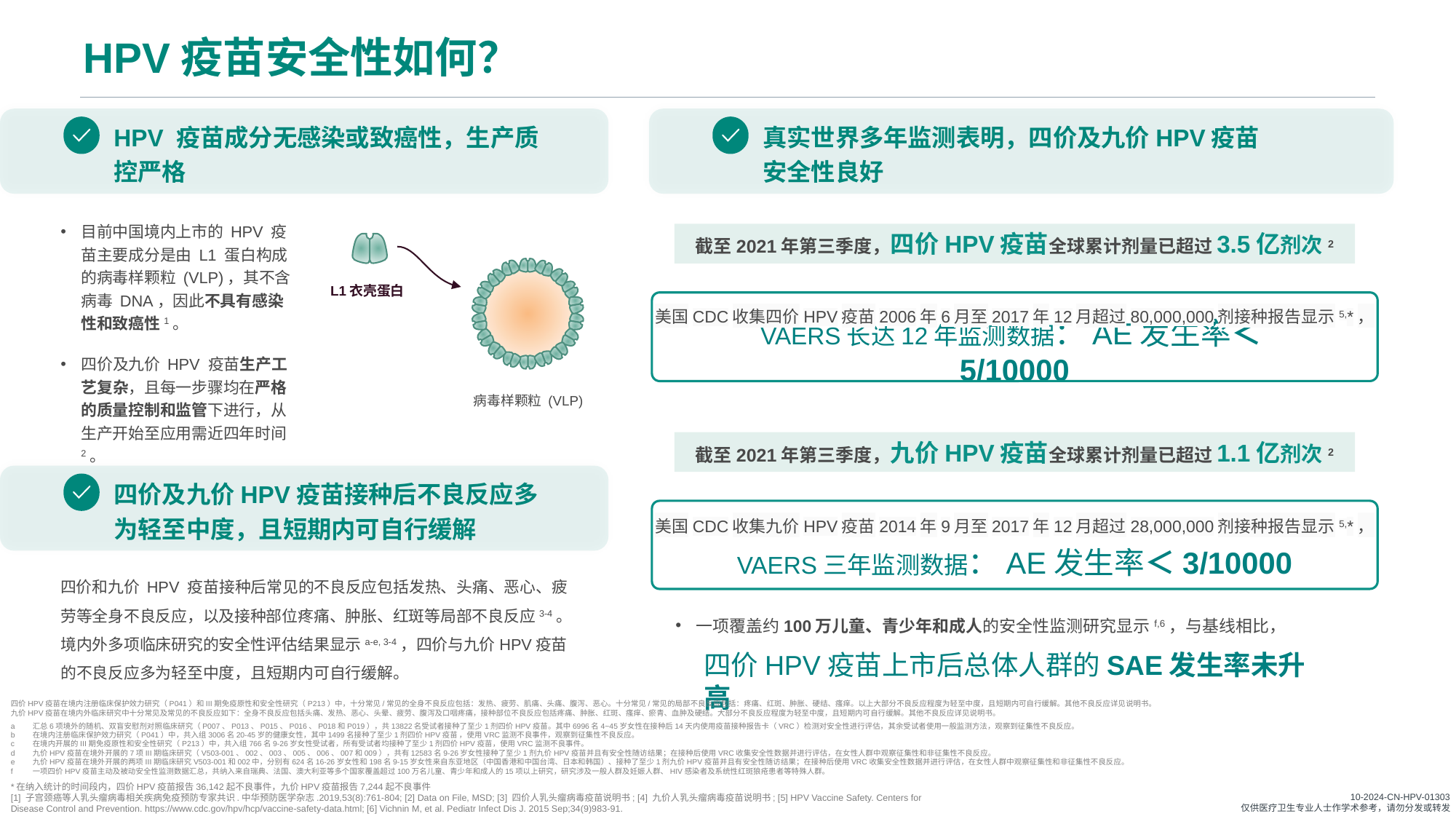

# HPV疫苗安全性如何？

HPV 疫苗成分无感染或致癌性，生产质控严格

真实世界多年监测表明，四价及九价HPV疫苗安全性良好

目前中国境内上市的 HPV 疫苗主要成分是由 L1 蛋白构成的病毒样颗粒 (VLP)，其不含病毒 DNA，因此不具有感染性和致癌性1。
四价及九价 HPV 疫苗生产工艺复杂，且每一步骤均在严格的质量控制和监管下进行，从生产开始至应用需近四年时间2。
截至2021年第三季度，四价HPV疫苗全球累计剂量已超过3.5亿剂次2

L1衣壳蛋白

病毒样颗粒 (VLP)

美国CDC收集四价HPV疫苗2006年6月至2017年12月超过80,000,000剂接种报告显示5,*，
VAERS长达12年监测数据：AE发生率＜5/10000
截至2021年第三季度，九价HPV疫苗全球累计剂量已超过1.1亿剂次2

四价及九价HPV疫苗接种后不良反应多为轻至中度，且短期内可自行缓解

美国CDC收集九价HPV疫苗2014年9月至2017年12月超过28,000,000剂接种报告显示5,*，
VAERS三年监测数据：AE发生率＜3/10000
四价和九价 HPV 疫苗接种后常见的不良反应包括发热、头痛、恶心、疲劳等全身不良反应，以及接种部位疼痛、肿胀、红斑等局部不良反应3-4。境内外多项临床研究的安全性评估结果显示a-e, 3-4，四价与九价HPV疫苗的不良反应多为轻至中度，且短期内可自行缓解。
一项覆盖约100万儿童、青少年和成人的安全性监测研究显示f,6，与基线相比，
四价HPV疫苗上市后总体人群的SAE发生率未升高
四价HPV疫苗在境内注册临床保护效力研究（P041）和III期免疫原性和安全性研究（P213）中，十分常见/常见的全身不良反应包括：发热、疲劳、肌痛、头痛、腹泻、恶心。十分常见/常见的局部不良反应包括：疼痛、红斑、肿胀、硬结、瘙痒。以上大部分不良反应程度为轻至中度，且短期内可自行缓解。其他不良反应详见说明书。
九价HPV疫苗在境内外临床研究中十分常见及常见的不良反应如下：全身不良反应包括头痛、发热、恶心、头晕、疲劳、腹泻及口咽疼痛，接种部位不良反应包括疼痛、肿胀、红斑、瘙痒、瘀青、血肿及硬结。大部分不良反应程度为轻至中度，且短期内可自行缓解。其他不良反应详见说明书。
a 	汇总6项境外的随机、双盲安慰剂对照临床研究（P007、P013、P015、P016、P018和P019），共13822名受试者接种了至少1剂四价HPV疫苗。其中6996名4~45岁女性在接种后14天内使用疫苗接种报告卡（VRC）检测对安全性进行评估，其余受试者使用一般监测方法，观察到征集性不良反应。
b 	在境内注册临床保护效力研究（P041）中，共入组3006名20-45岁的健康女性，其中1499名接种了至少1剂四价HPV疫苗 ，使用VRC监测不良事件，观察到征集性不良反应。
c 	在境内开展的III期免疫原性和安全性研究（P213）中，共入组766名9-26岁女性受试者，所有受试者均接种了至少1剂四价HPV疫苗，使用VRC监测不良事件。
d 	九价HPV疫苗在境外开展的7项III期临床研究（V503-001、002、003、005、006、007和009），共有12583名9-26岁女性接种了至少1剂九价HPV疫苗并且有安全性随访结果；在接种后使用VRC收集安全性数据并进行评估，在女性人群中观察征集性和非征集性不良反应。
e 	九价HPV疫苗在境外开展的两项III期临床研究V503-001和002中，分别有624名16-26岁女性和198名9-15岁女性来自东亚地区（中国香港和中国台湾、日本和韩国）、接种了至少1剂九价HPV疫苗并且有安全性随访结果；在接种后使用VRC收集安全性数据并进行评估，在女性人群中观察征集性和非征集性不良反应。
f 	一项四价HPV疫苗主动及被动安全性监测数据汇总，共纳入来自瑞典、法国、澳大利亚等多个国家覆盖超过100万名儿童、青少年和成人的15项以上研究，研究涉及一般人群及妊娠人群、HIV感染者及系统性红斑狼疮患者等特殊人群。
*在纳入统计的时间段内，四价HPV疫苗报告36,142起不良事件，九价HPV疫苗报告7,244起不良事件
[1] 子宫颈癌等人乳头瘤病毒相关疾病免疫预防专家共识.中华预防医学杂志.2019,53(8):761-804; [2] Data on File, MSD; [3] 四价人乳头瘤病毒疫苗说明书; [4] 九价人乳头瘤病毒疫苗说明书; [5] HPV Vaccine Safety. Centers for Disease Control and Prevention. https://www.cdc.gov/hpv/hcp/vaccine-safety-data.html; [6] Vichnin M, et al. Pediatr Infect Dis J. 2015 Sep;34(9)983-91.